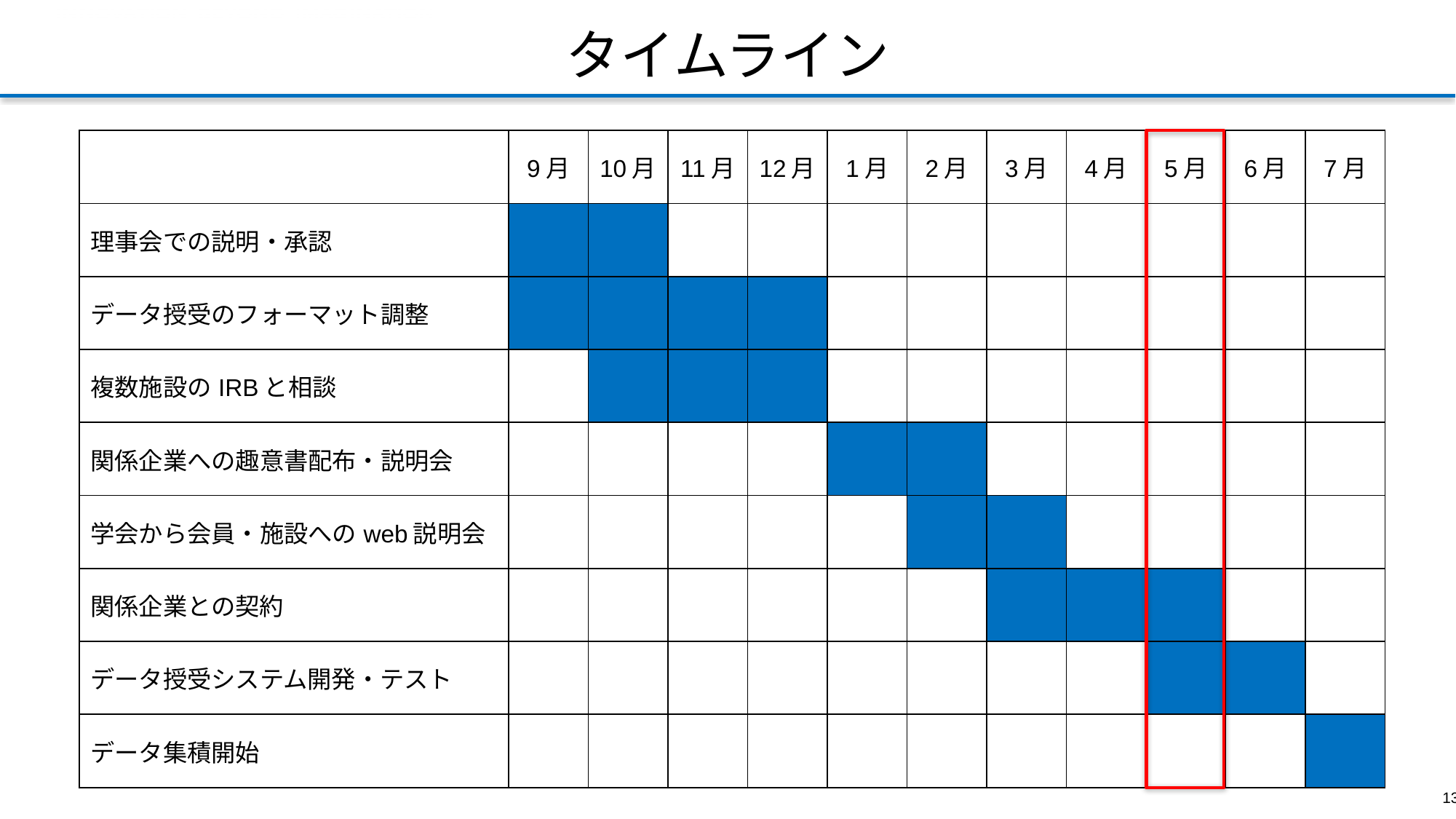

タイムライン
|  | 9月 | 10月 | 11月 | 12月 | 1月 | 2月 | 3月 | 4月 | 5月 | 6月 | 7月 |
| --- | --- | --- | --- | --- | --- | --- | --- | --- | --- | --- | --- |
| 理事会での説明・承認 |  |  |  |  |  |  |  |  |  |  |  |
| データ授受のフォーマット調整 |  |  |  |  |  |  |  |  |  |  |  |
| 複数施設のIRBと相談 |  |  |  |  |  |  |  |  |  |  |  |
| 関係企業への趣意書配布・説明会 |  |  |  |  |  |  |  |  |  |  |  |
| 学会から会員・施設へのweb説明会 |  |  |  |  |  |  |  |  |  |  |  |
| 関係企業との契約 |  |  |  |  |  |  |  |  |  |  |  |
| データ授受システム開発・テスト |  |  |  |  |  |  |  |  |  |  |  |
| データ集積開始 |  |  |  |  |  |  |  |  |  |  |  |